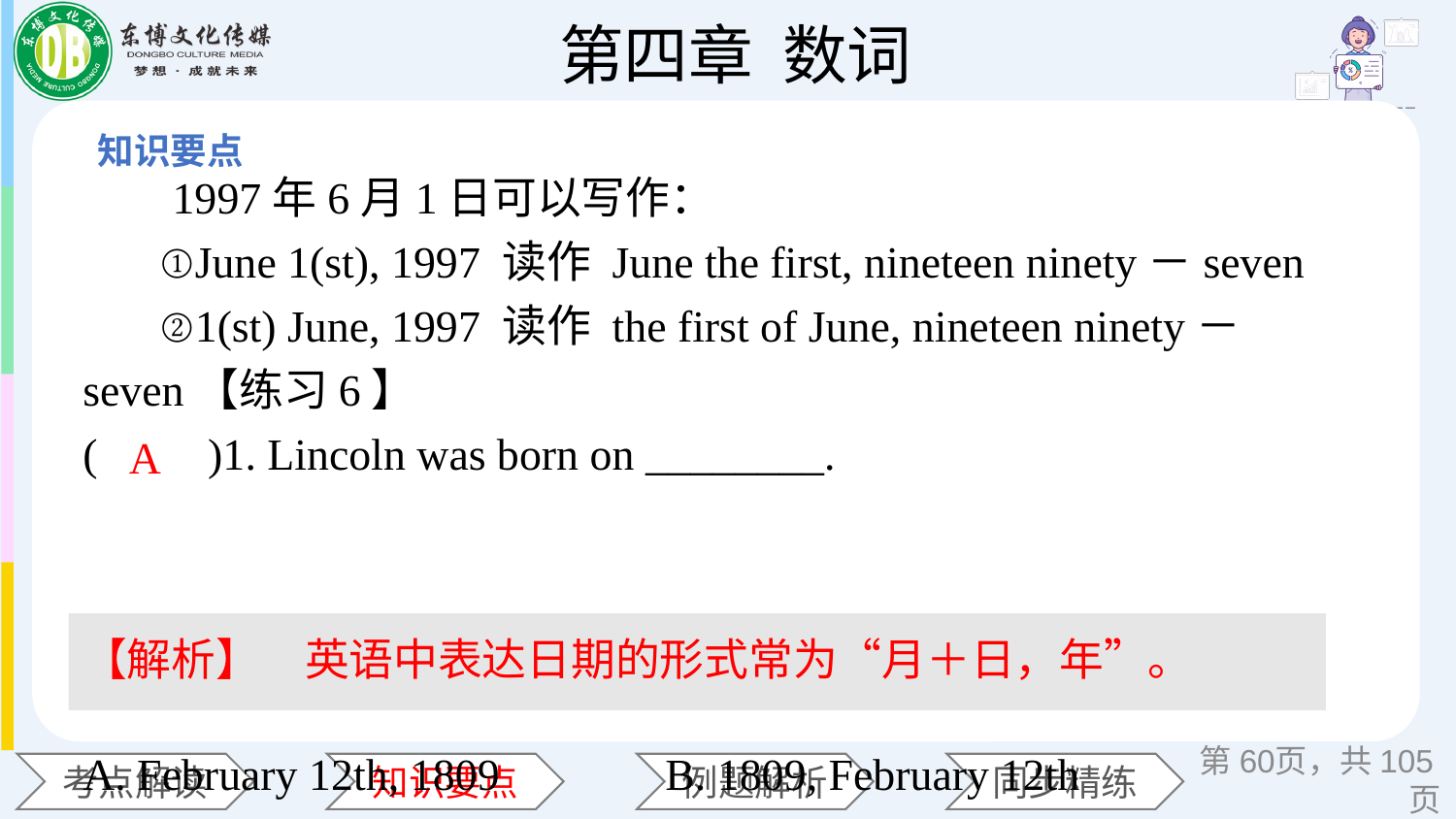

1997年6月1日可以写作：
       ①June 1(st), 1997 读作 June the first, nineteen ninety－seven
       ②1(st) June, 1997 读作 the first of June, nineteen ninety－seven【练习6】
(　　)1. Lincoln was born on ________.
A. February 12th, 1809   	B. 1809, February 12th
C. 1809, 12th February    	D. February 1809, 12th

A
【解析】　英语中表达日期的形式常为“月＋日，年”。
第60页，共105页